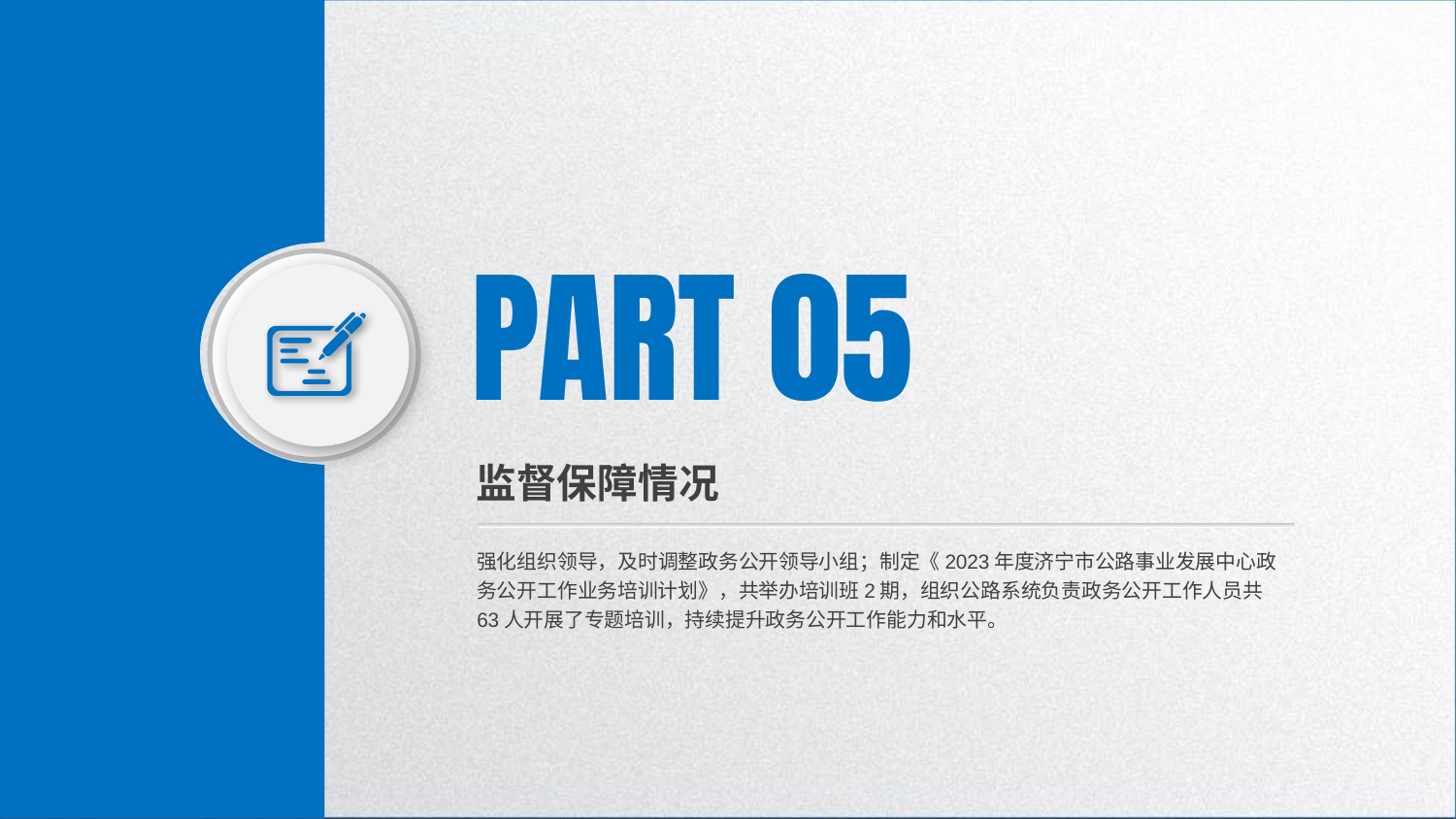

PART 05

监督保障情况

强化组织领导，及时调整政务公开领导小组；制定《2023年度济宁市公路事业发展中心政务公开工作业务培训计划》，共举办培训班2期，组织公路系统负责政务公开工作人员共63人开展了专题培训，持续提升政务公开工作能力和水平。